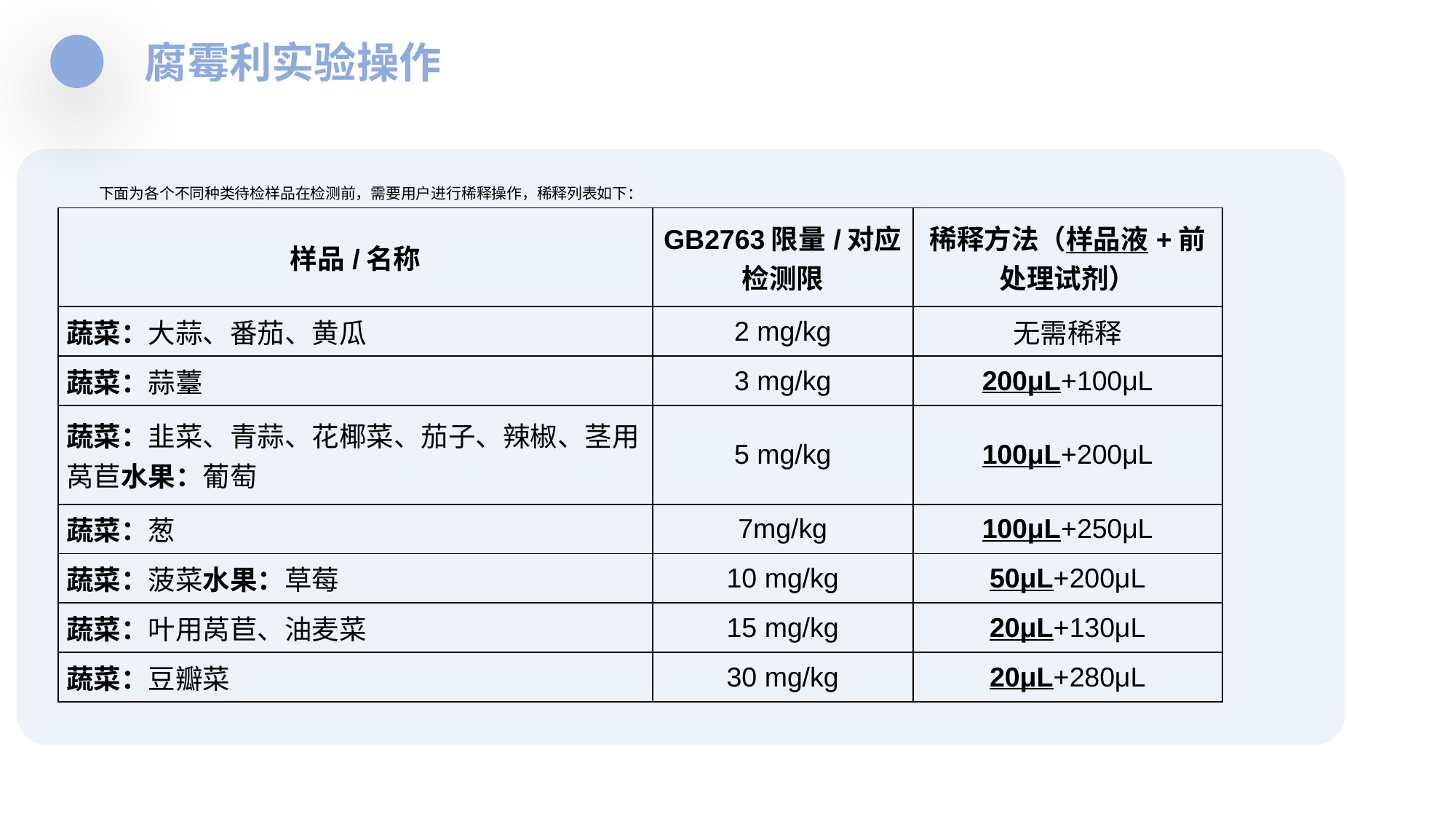

腐霉利实验操作

下面为各个不同种类待检样品在检测前，需要用户进行稀释操作，稀释列表如下：
| 样品/名称 | GB2763限量/对应检测限 | 稀释方法（样品液+前处理试剂） |
| --- | --- | --- |
| 蔬菜：大蒜、番茄、黄瓜 | 2 mg/kg | 无需稀释 |
| 蔬菜：蒜薹 | 3 mg/kg | 200μL+100μL |
| 蔬菜：韭菜、青蒜、花椰菜、茄子、辣椒、茎用莴苣水果：葡萄 | 5 mg/kg | 100μL+200μL |
| 蔬菜：葱 | 7mg/kg | 100μL+250μL |
| 蔬菜：菠菜水果：草莓 | 10 mg/kg | 50μL+200μL |
| 蔬菜：叶用莴苣、油麦菜 | 15 mg/kg | 20μL+130μL |
| 蔬菜：豆瓣菜 | 30 mg/kg | 20μL+280μL |